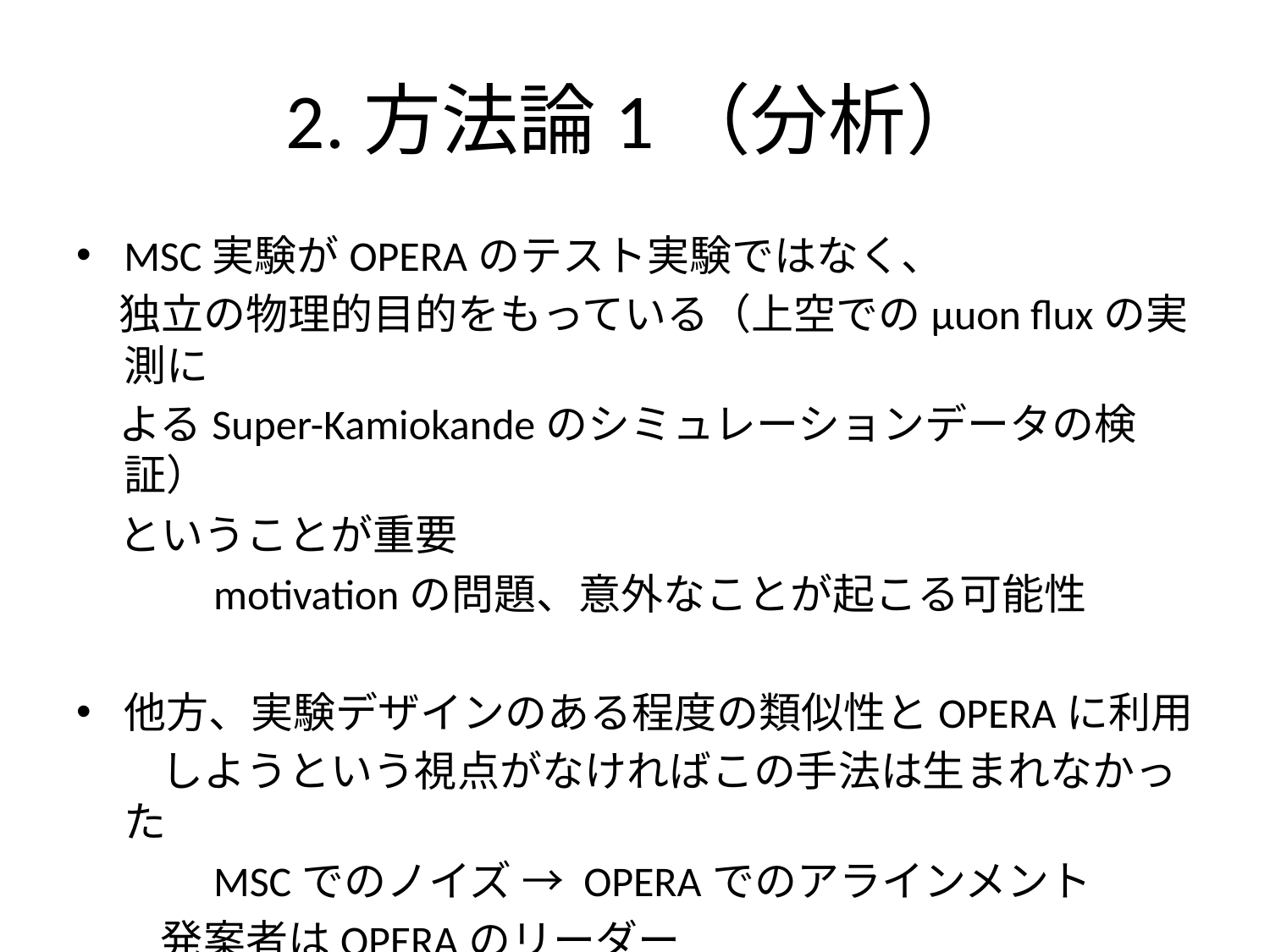

# 2.方法論1（分析）
MSC実験がOPERAのテスト実験ではなく、
　独立の物理的目的をもっている（上空でのμuon fluxの実測に
　よるSuper-Kamiokandeのシミュレーションデータの検証）
　ということが重要
　　　motivationの問題、意外なことが起こる可能性

他方、実験デザインのある程度の類似性とOPERAに利用
　　しようという視点がなければこの手法は生まれなかった
　　　MSCでのノイズ → OPERAでのアラインメント
　　発案者はOPERAのリーダー